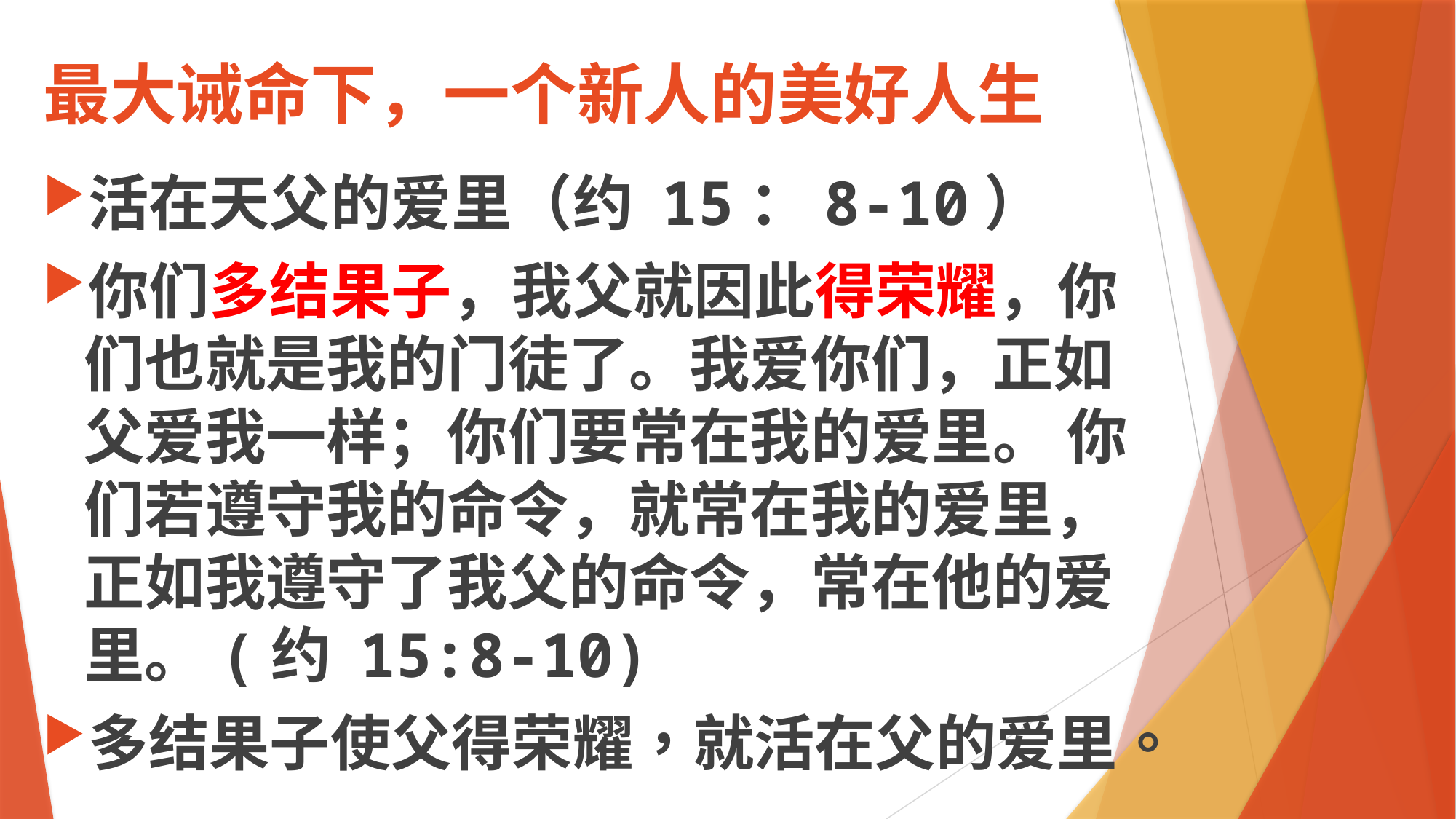

# 最大诫命下，一个新人的美好人生
活在天父的爱里（约 15：8-10）
你们多结果子，我父就因此得荣耀，你们也就是我的门徒了。我爱你们，正如父爱我一样；你们要常在我的爱里。 你们若遵守我的命令，就常在我的爱里，正如我遵守了我父的命令，常在他的爱里。(约 15:8-10)
多结果子使父得荣耀，就活在父的爱里。